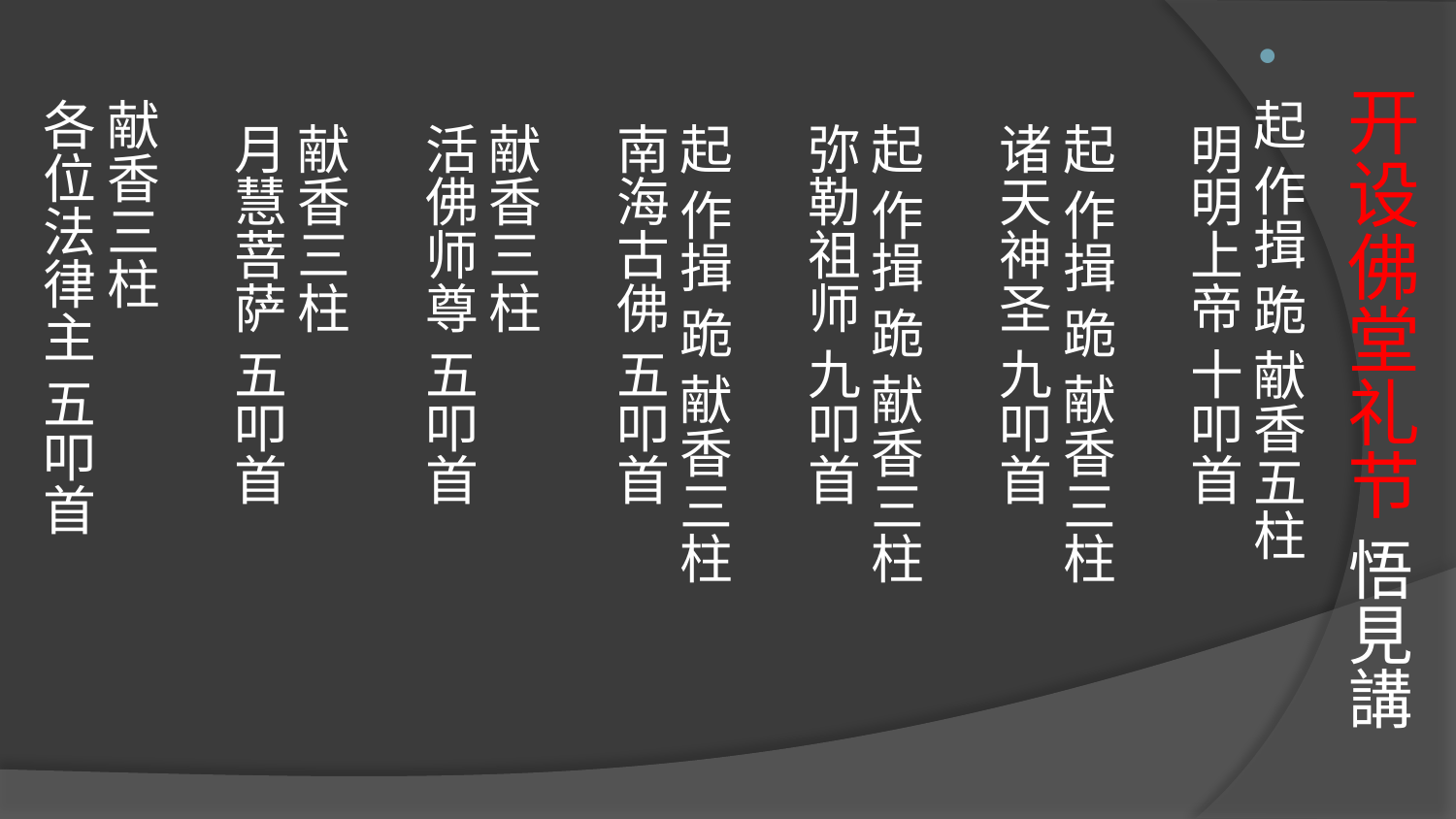

# 开设佛堂礼节 悟見講
起 作揖 跪 献香五柱
  明明上帝 十叩首
  起 作揖 跪 献香三柱
  诸天神圣 九叩首
  起 作揖 跪 献香三柱
  弥勒祖师 九叩首
  起 作揖 跪 献香三柱
  南海古佛 五叩首
  献香三柱
  活佛师尊 五叩首
  献香三柱
  月慧菩萨 五叩首
献香三柱
各位法律主 五叩首